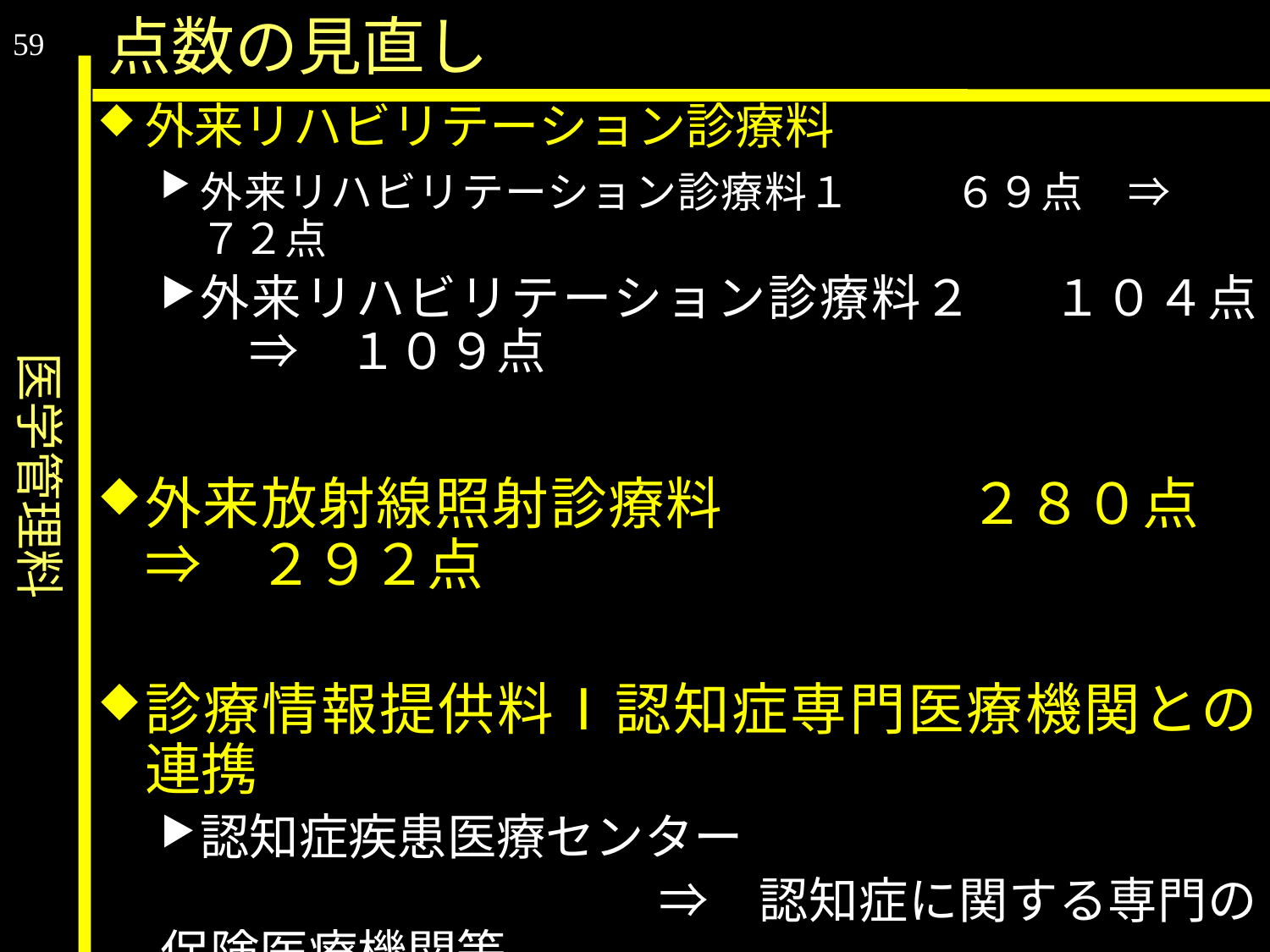

医学管理料
点数の見直し
59

外来リハビリテーション診療料
外来リハビリテーション診療料１	　　６９点　⇒　　７２点
外来リハビリテーション診療料２	　１０４点　⇒　１０９点

外来放射線照射診療料	　　　２８０点　⇒　２９２点

診療情報提供料Ⅰ認知症専門医療機関との連携
認知症疾患医療センター
　　　　　　　　　　⇒　認知症に関する専門の保険医療機関等
歯科連携加算　１００点（新設）
保険医療機関が、患者の口腔機能の管理の必要を認め、歯科診療を行う他の保険医療機関に対して、患者又はその家族の同意を得て、診療情報を示す文書を添えて、患者の紹介を行った場合